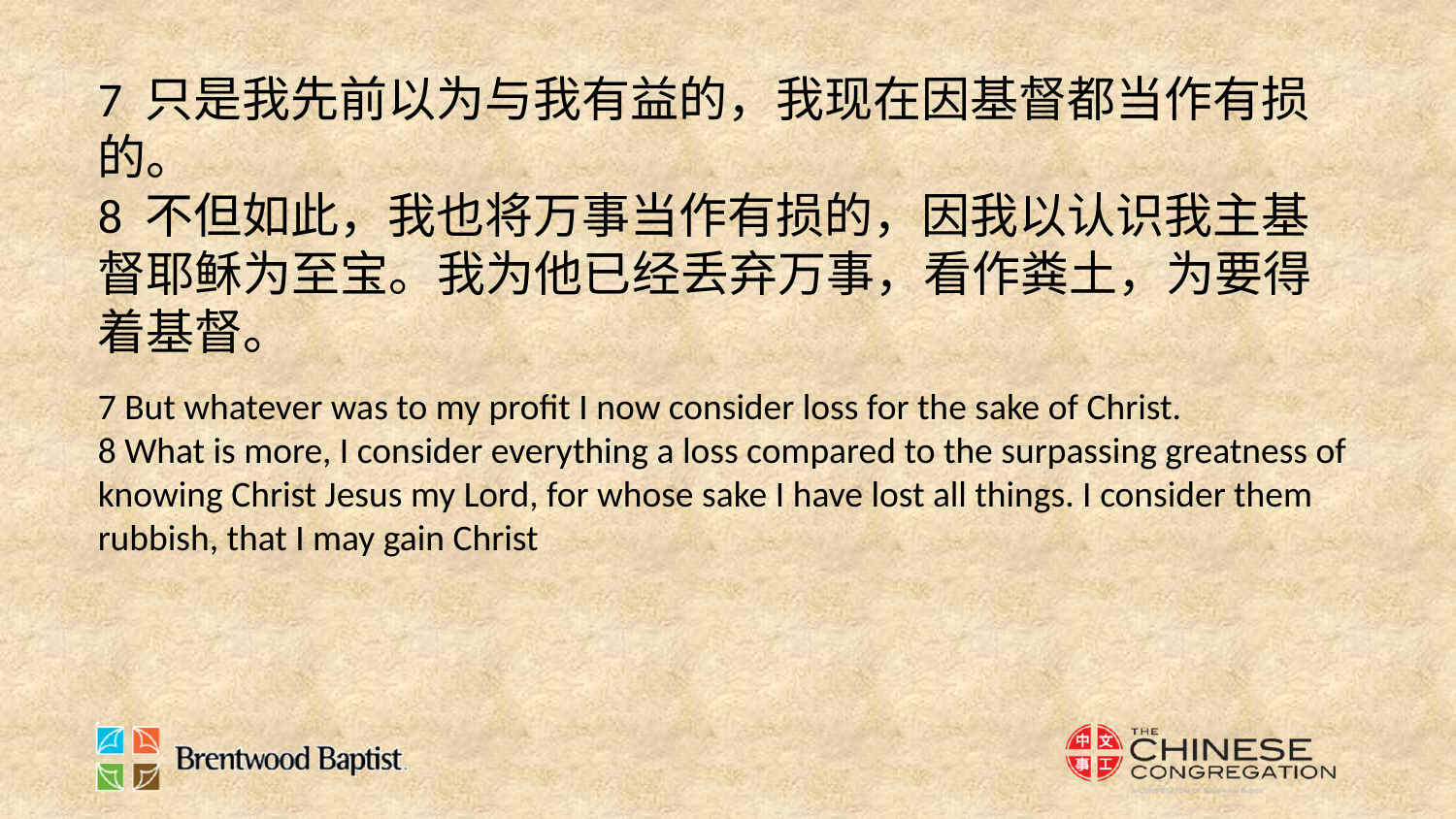

7 只是我先前以为与我有益的，我现在因基督都当作有损的。
8 不但如此，我也将万事当作有损的，因我以认识我主基督耶稣为至宝。我为他已经丢弃万事，看作粪土，为要得着基督。

7 But whatever was to my profit I now consider loss for the sake of Christ.
8 What is more, I consider everything a loss compared to the surpassing greatness of knowing Christ Jesus my Lord, for whose sake I have lost all things. I consider them rubbish, that I may gain Christ